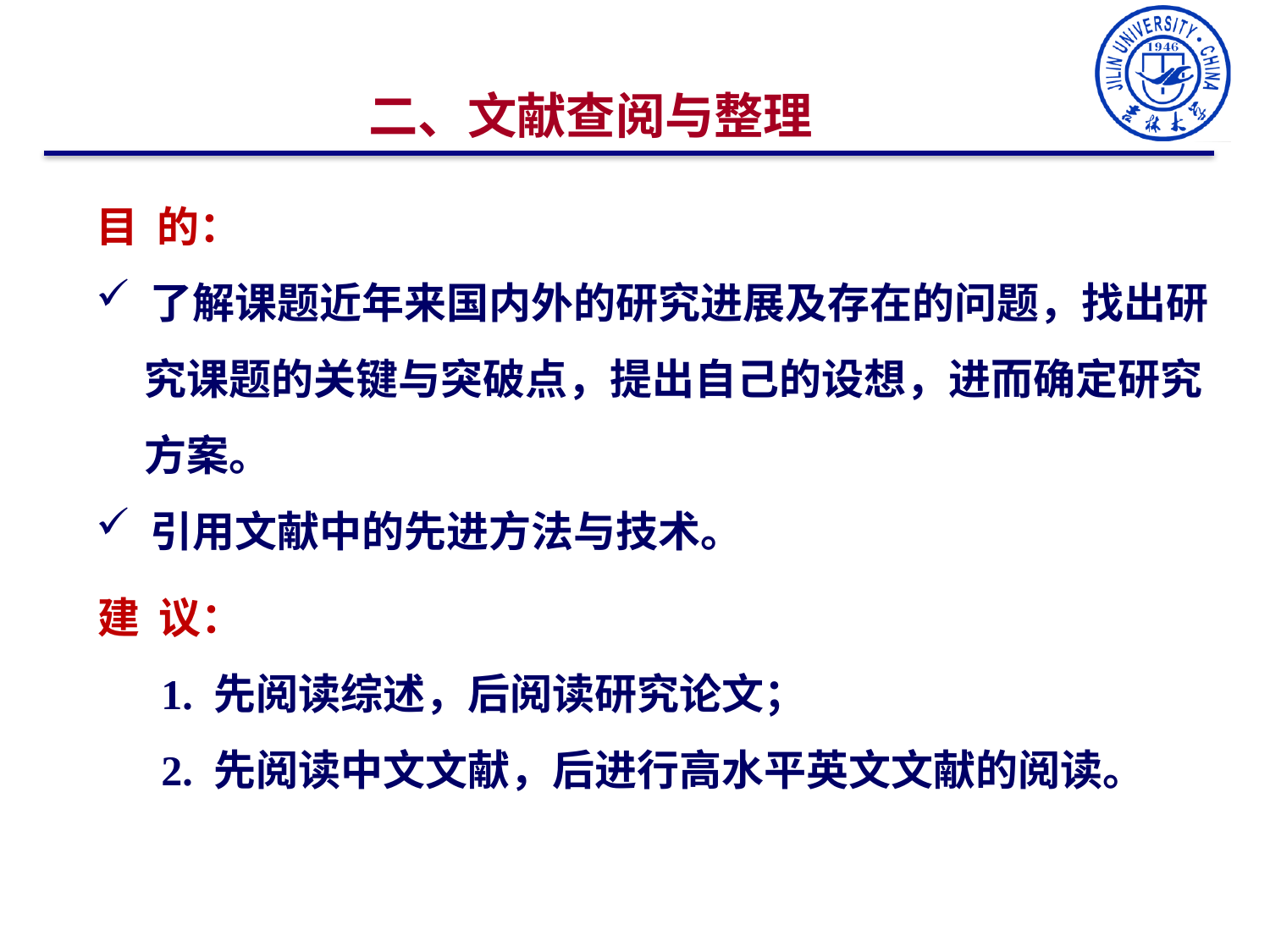

二、文献查阅与整理
目  的：
 了解课题近年来国内外的研究进展及存在的问题，找出研
    究课题的关键与突破点，提出自己的设想，进而确定研究
    方案。
 引用文献中的先进方法与技术。
建  议：
      1. 先阅读综述，后阅读研究论文；
      2. 先阅读中文文献，后进行高水平英文文献的阅读。